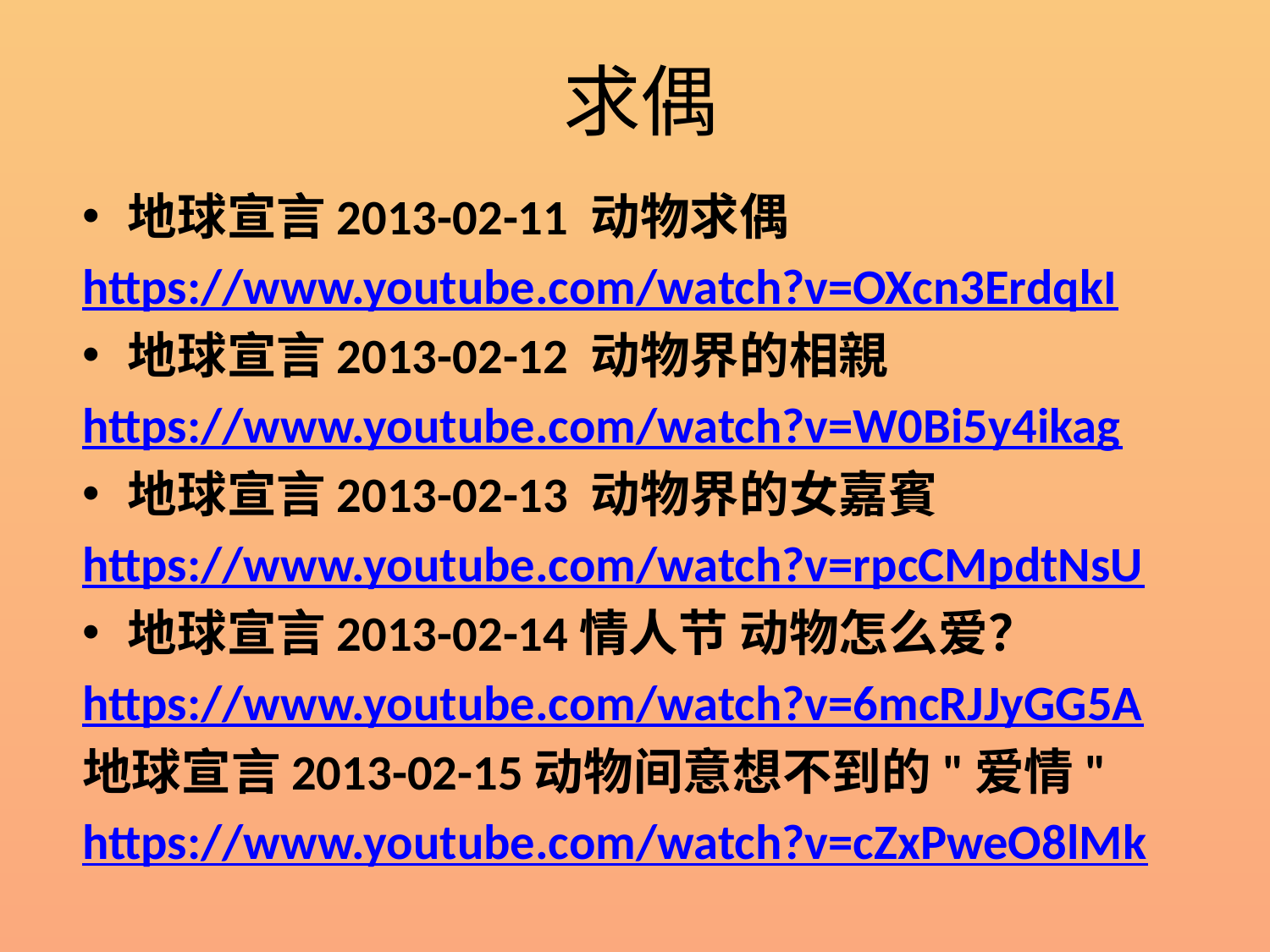

# 求偶
地球宣言2013-02-11 动物求偶
https://www.youtube.com/watch?v=OXcn3ErdqkI
地球宣言2013-02-12 动物界的相親
https://www.youtube.com/watch?v=W0Bi5y4ikag
地球宣言2013-02-13 动物界的女嘉賓
https://www.youtube.com/watch?v=rpcCMpdtNsU
地球宣言2013-02-14情人节 动物怎么爱？
https://www.youtube.com/watch?v=6mcRJJyGG5A
地球宣言2013-02-15动物间意想不到的"爱情"
https://www.youtube.com/watch?v=cZxPweO8lMk